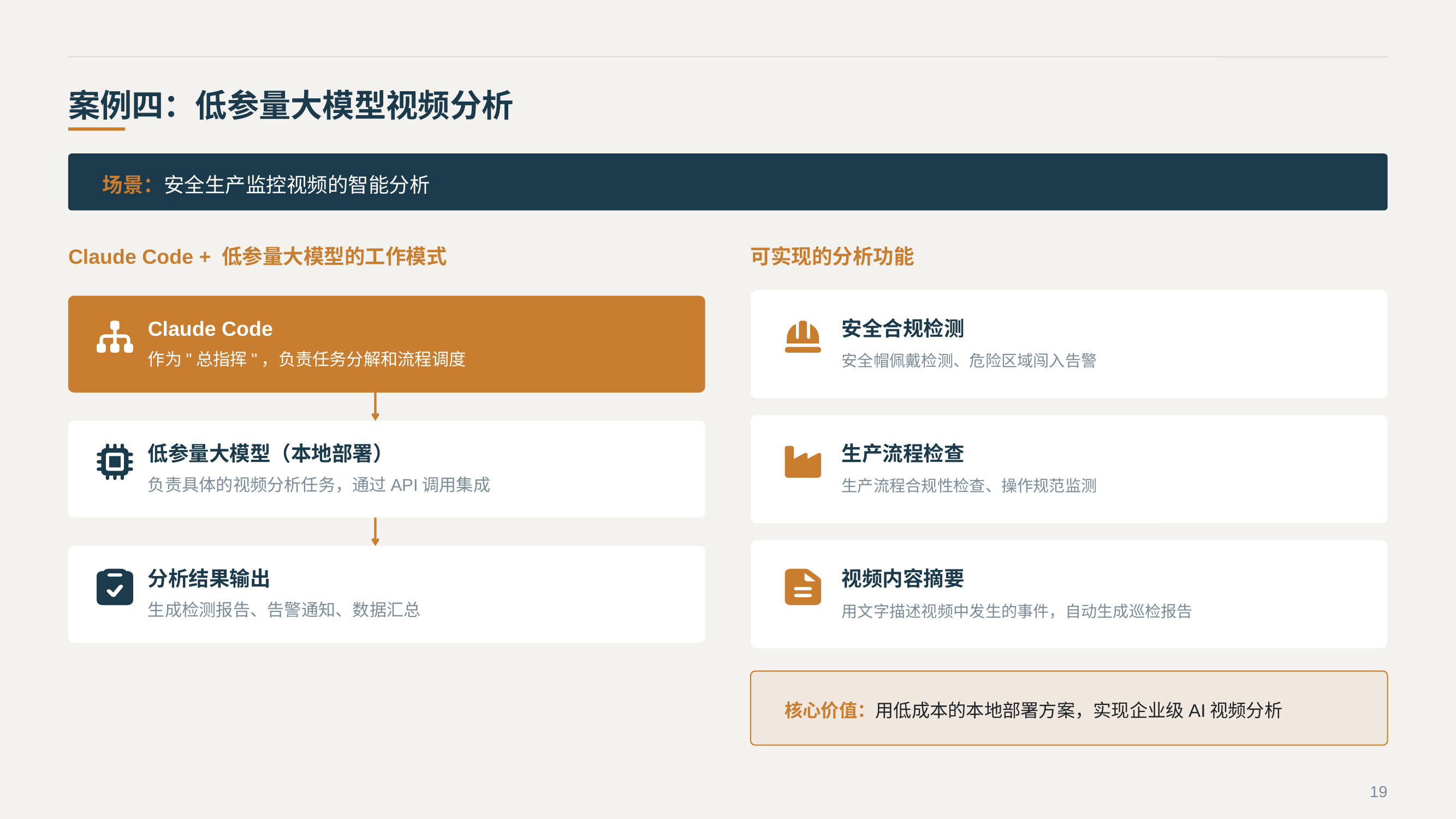

案例四：低参量大模型视频分析

场景：安全生产监控视频的智能分析
Claude Code + 低参量大模型的工作模式
可实现的分析功能

Claude Code
安全合规检测

作为"总指挥"，负责任务分解和流程调度
安全帽佩戴检测、危险区域闯入告警

低参量大模型（本地部署）
生产流程检查

负责具体的视频分析任务，通过API调用集成
生产流程合规性检查、操作规范监测

分析结果输出
视频内容摘要

生成检测报告、告警通知、数据汇总
用文字描述视频中发生的事件，自动生成巡检报告

核心价值：用低成本的本地部署方案，实现企业级AI视频分析
19